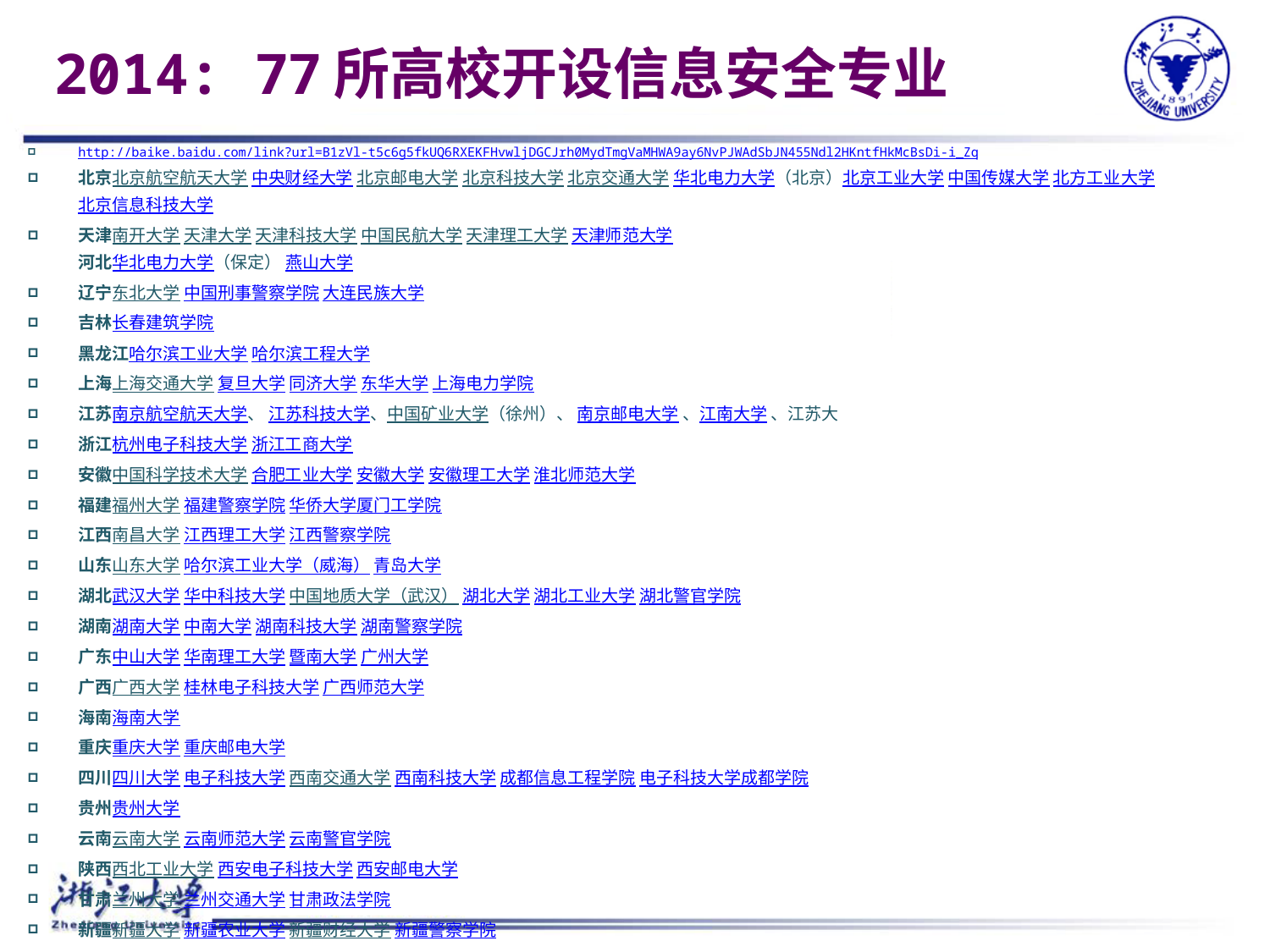

# 2014: 77所高校开设信息安全专业
http://baike.baidu.com/link?url=B1zVl-t5c6g5fkUQ6RXEKFHvwljDGCJrh0MydTmgVaMHWA9ay6NvPJWAdSbJN455Ndl2HKntfHkMcBsDi-i_Zq
北京北京航空航天大学 中央财经大学 北京邮电大学 北京科技大学 北京交通大学 华北电力大学（北京）北京工业大学 中国传媒大学 北方工业大学 北京信息科技大学
天津南开大学 天津大学 天津科技大学 中国民航大学 天津理工大学 天津师范大学
河北华北电力大学（保定） 燕山大学
辽宁东北大学 中国刑事警察学院 大连民族大学
吉林长春建筑学院
黑龙江哈尔滨工业大学 哈尔滨工程大学
上海上海交通大学 复旦大学 同济大学 东华大学 上海电力学院
江苏南京航空航天大学、 江苏科技大学、中国矿业大学（徐州）、 南京邮电大学 、江南大学 、江苏大
浙江杭州电子科技大学 浙江工商大学
安徽中国科学技术大学 合肥工业大学 安徽大学 安徽理工大学 淮北师范大学
福建福州大学 福建警察学院 华侨大学厦门工学院
江西南昌大学 江西理工大学 江西警察学院
山东山东大学 哈尔滨工业大学（威海） 青岛大学
湖北武汉大学 华中科技大学 中国地质大学（武汉） 湖北大学 湖北工业大学 湖北警官学院
湖南湖南大学 中南大学 湖南科技大学 湖南警察学院
广东中山大学 华南理工大学 暨南大学 广州大学
广西广西大学 桂林电子科技大学 广西师范大学
海南海南大学
重庆重庆大学 重庆邮电大学
四川四川大学 电子科技大学 西南交通大学 西南科技大学 成都信息工程学院 电子科技大学成都学院
贵州贵州大学
云南云南大学 云南师范大学 云南警官学院
陕西西北工业大学 西安电子科技大学 西安邮电大学
甘肃兰州大学 兰州交通大学 甘肃政法学院
新疆新疆大学 新疆农业大学 新疆财经大学 新疆警察学院